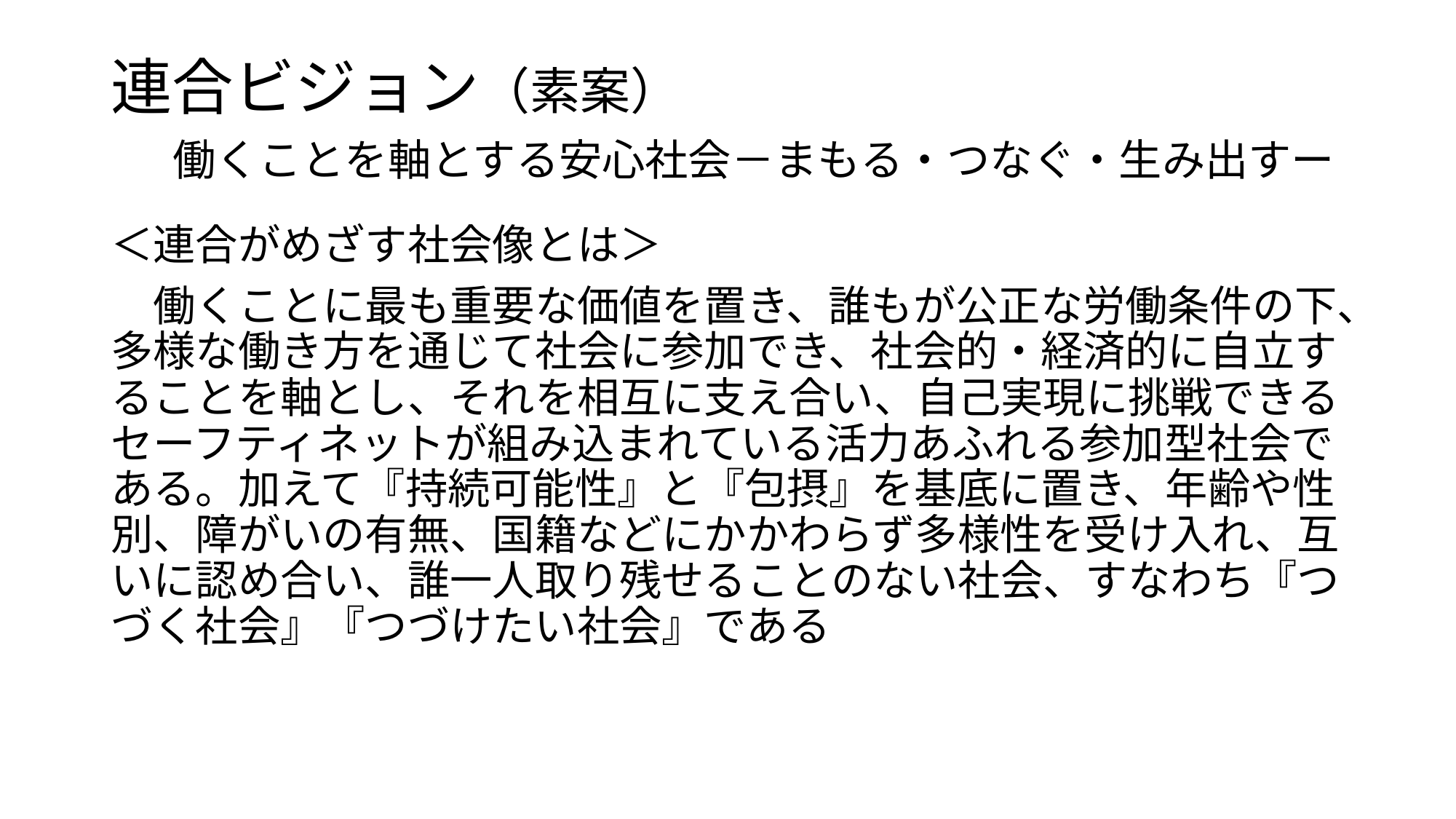

# 連合ビジョン（素案） 　働くことを軸とする安心社会－まもる・つなぐ・生み出すー
＜連合がめざす社会像とは＞
　働くことに最も重要な価値を置き、誰もが公正な労働条件の下、多様な働き方を通じて社会に参加でき、社会的・経済的に自立することを軸とし、それを相互に支え合い、自己実現に挑戦できるセーフティネットが組み込まれている活力あふれる参加型社会である。加えて『持続可能性』と『包摂』を基底に置き、年齢や性別、障がいの有無、国籍などにかかわらず多様性を受け入れ、互いに認め合い、誰一人取り残せることのない社会、すなわち『つづく社会』『つづけたい社会』である